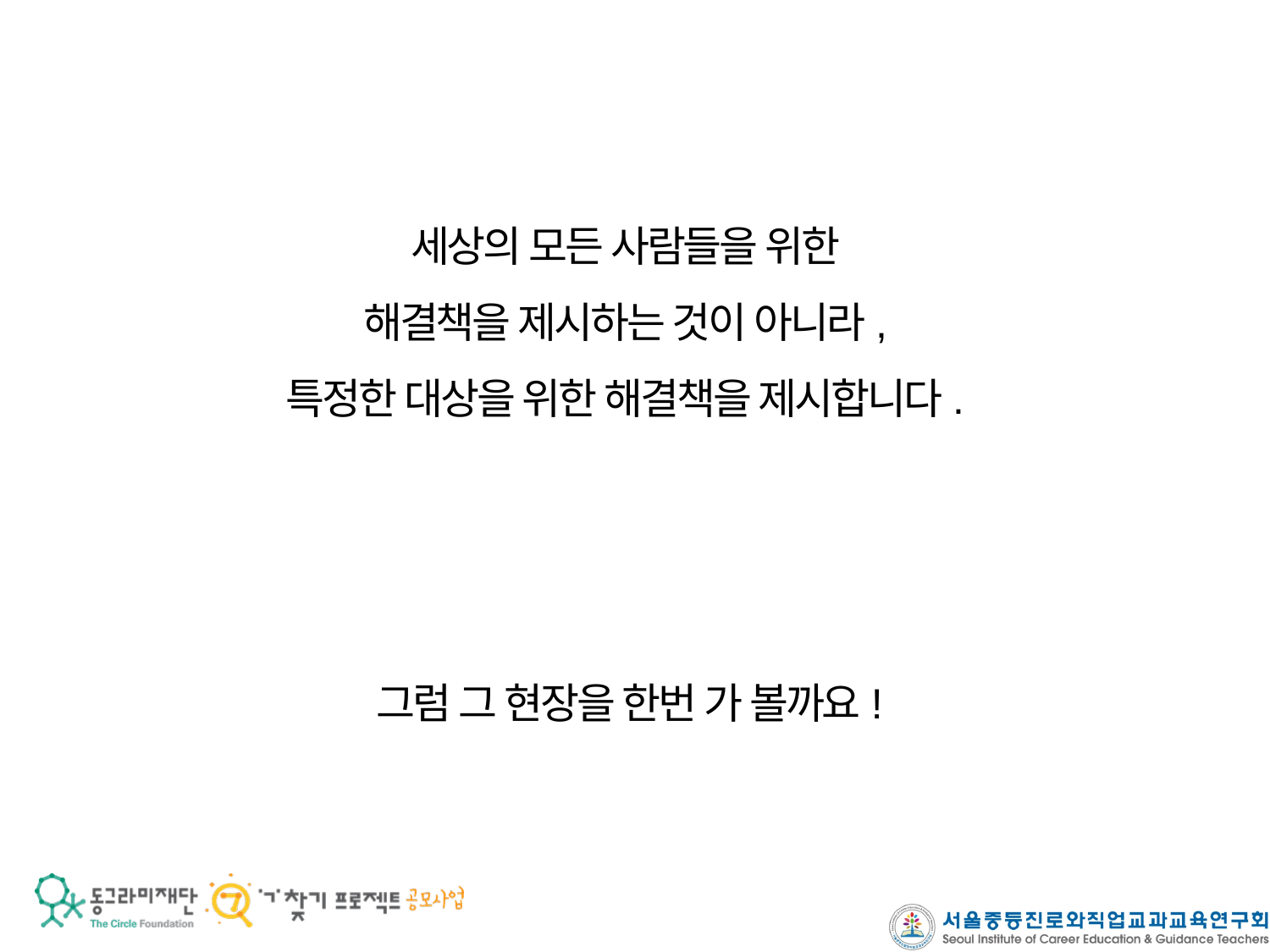

세상의 모든 사람들을 위한
해결책을 제시하는 것이 아니라,
특정한 대상을 위한 해결책을 제시합니다.

그럼 그 현장을 한번 가 볼까요!